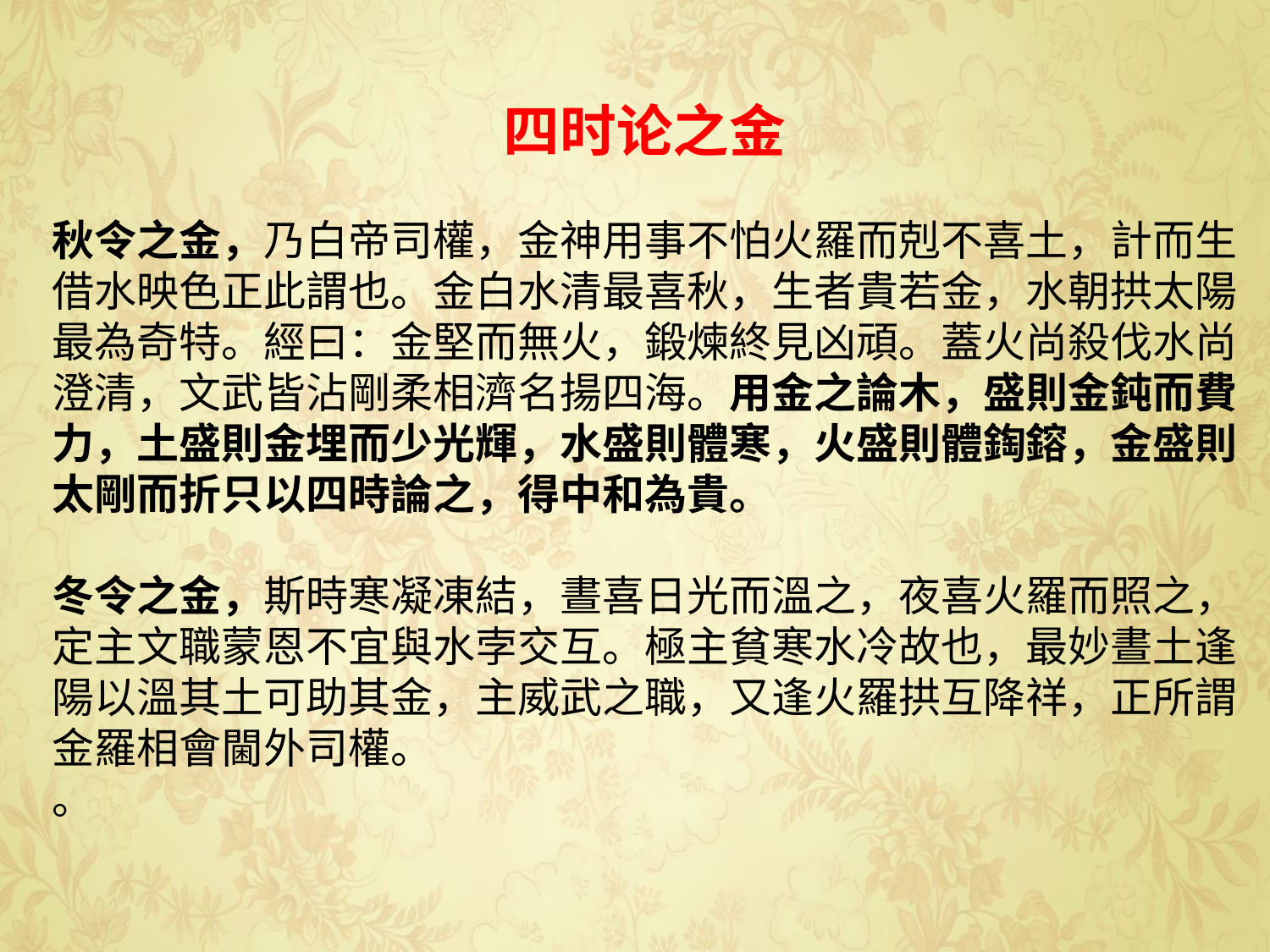

四时论之金

秋令之金，乃白帝司權，金神用事不怕火羅而剋不喜土，計而生借水映色正此謂也。金白水清最喜秋，生者貴若金，水朝拱太陽最為奇特。經曰：金堅而無火，鍛煉終見凶頑。蓋火尚殺伐水尚澄清，文武皆沾剛柔相濟名揚四海。用金之論木，盛則金鈍而費力，土盛則金埋而少光輝，水盛則體寒，火盛則體鋾鎔，金盛則太剛而折只以四時論之，得中和為貴。

冬令之金，斯時寒凝凍結，晝喜日光而溫之，夜喜火羅而照之，定主文職蒙恩不宜與水孛交互。極主貧寒水冷故也，最妙晝土逢陽以溫其土可助其金，主威武之職，又逢火羅拱互降祥，正所謂金羅相會閫外司權。
。